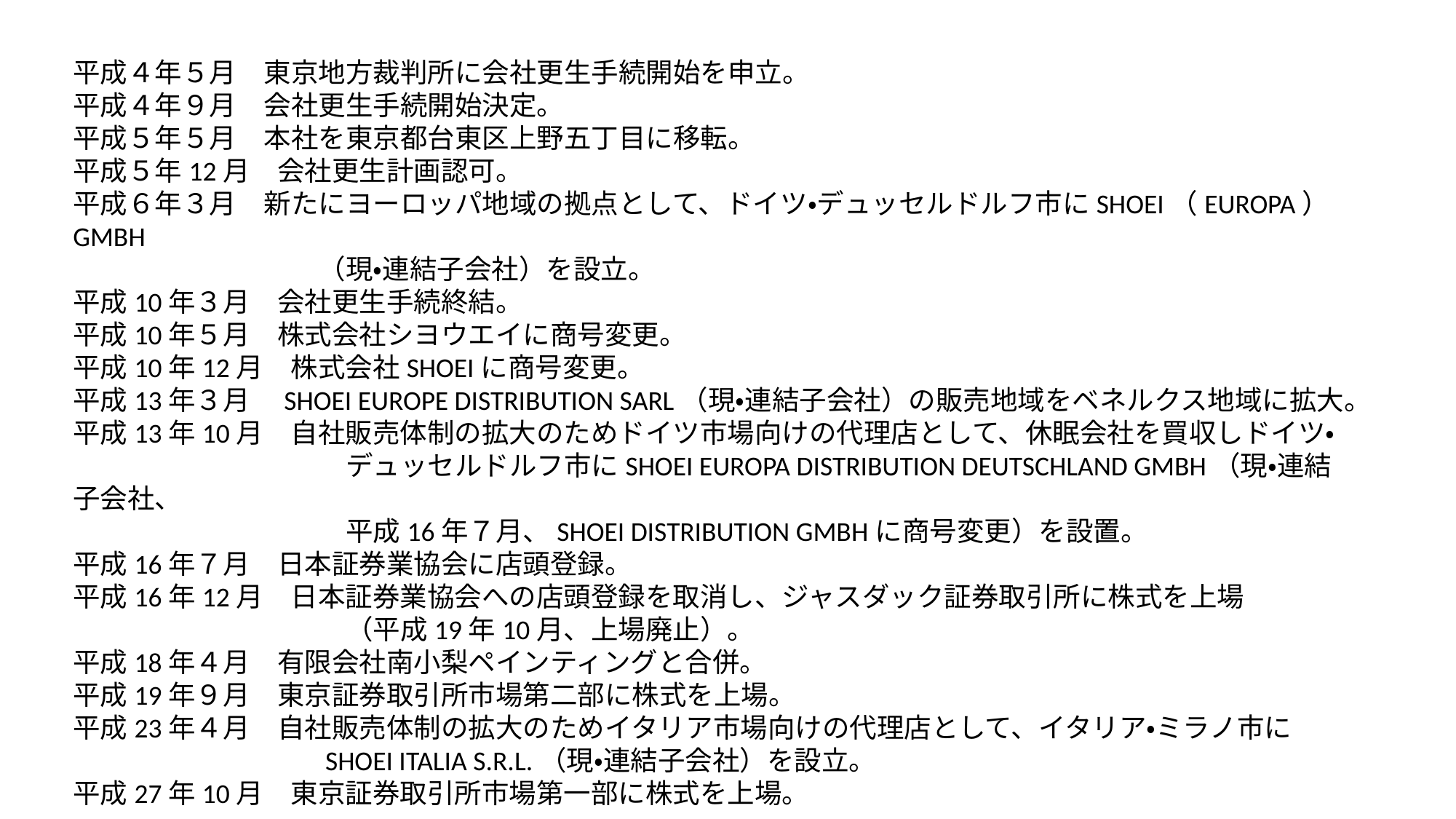

平成４年５月　東京地方裁判所に会社更生手続開始を申立。
平成４年９月　会社更生手続開始決定。
平成５年５月　本社を東京都台東区上野五丁目に移転。
平成５年12月　会社更生計画認可。
平成６年３月　新たにヨーロッパ地域の拠点として、ドイツ・デュッセルドルフ市にSHOEI（EUROPA）GMBH
　　　　　　　　　（現・連結子会社）を設立。
平成10年３月　会社更生手続終結。
平成10年５月　株式会社シヨウエイに商号変更。
平成10年12月　株式会社SHOEIに商号変更。
平成13年３月　SHOEI EUROPE DISTRIBUTION SARL（現・連結子会社）の販売地域をベネルクス地域に拡大。
平成13年10月　自社販売体制の拡大のためドイツ市場向けの代理店として、休眠会社を買収しドイツ・
　　　　　　　　　　デュッセルドルフ市にSHOEI EUROPA DISTRIBUTION DEUTSCHLAND GMBH（現・連結子会社、
　　　　　　　　　　平成16年７月、SHOEI DISTRIBUTION GMBHに商号変更）を設置。
平成16年７月　日本証券業協会に店頭登録。
平成16年12月　日本証券業協会への店頭登録を取消し、ジャスダック証券取引所に株式を上場
　　　　　　　　　　（平成19年10月、上場廃止）。
平成18年４月　有限会社南小梨ペインティングと合併。
平成19年９月　東京証券取引所市場第二部に株式を上場。
平成23年４月　自社販売体制の拡大のためイタリア市場向けの代理店として、イタリア・ミラノ市に
　　　　　　　　　SHOEI ITALIA S.R.L.（現・連結子会社）を設立。
平成27年10月　東京証券取引所市場第一部に株式を上場。